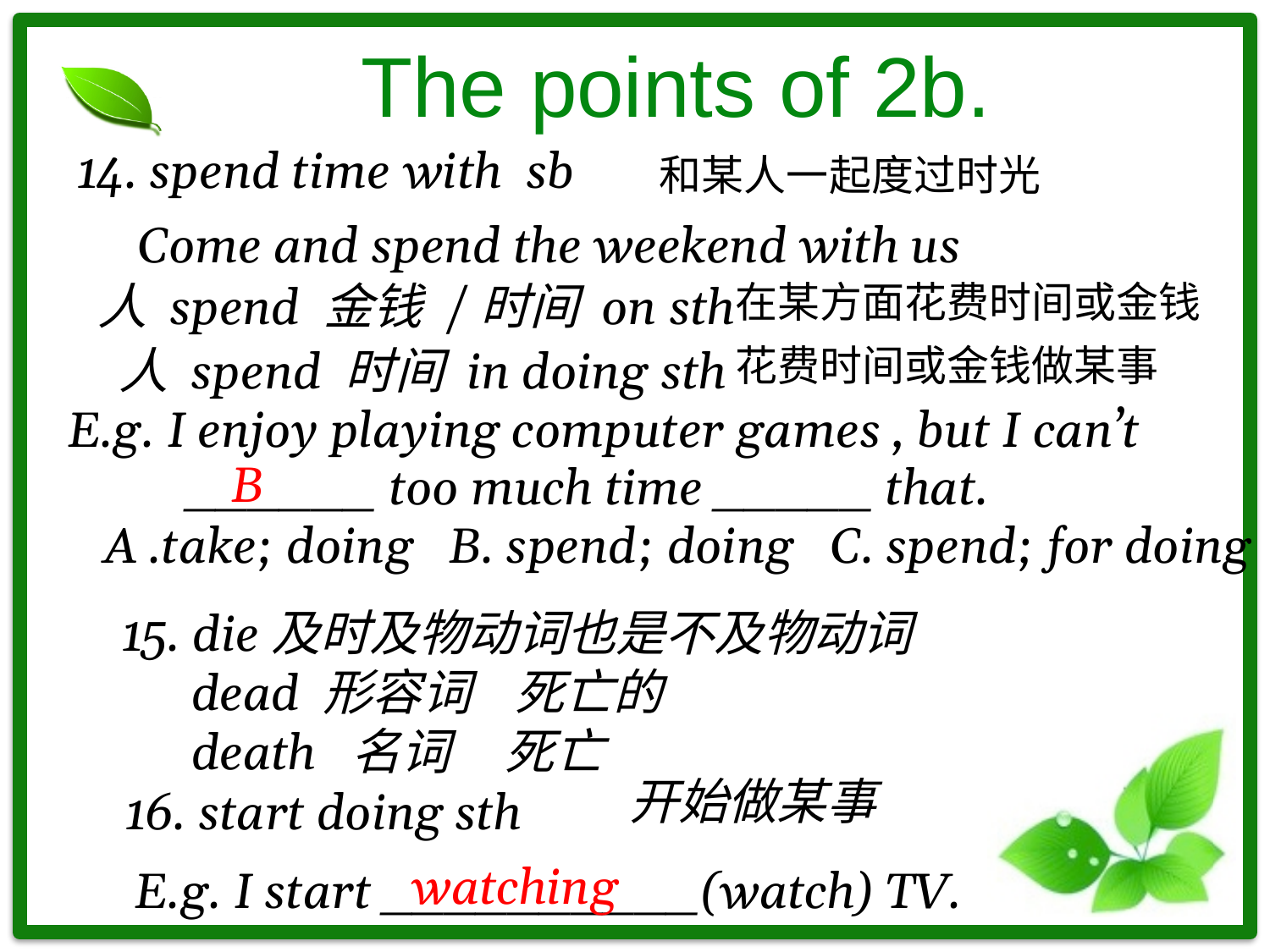

# The points of 2b.
14. spend time with  sb
和某人一起度过时光
Come and spend the weekend with us
人 spend 金钱 /时间 on sth
在某方面花费时间或金钱
人 spend 时间 in doing sth
花费时间或金钱做某事
E.g. I enjoy playing computer games , but I can’t
          ______ too much time _____ that.
   A .take; doing   B. spend; doing   C. spend; for doing
B
15. die及时及物动词也是不及物动词
      dead 形容词    死亡的
      death  名词     死亡
开始做某事
16. start doing sth
watching
E.g. I start __________(watch) TV.